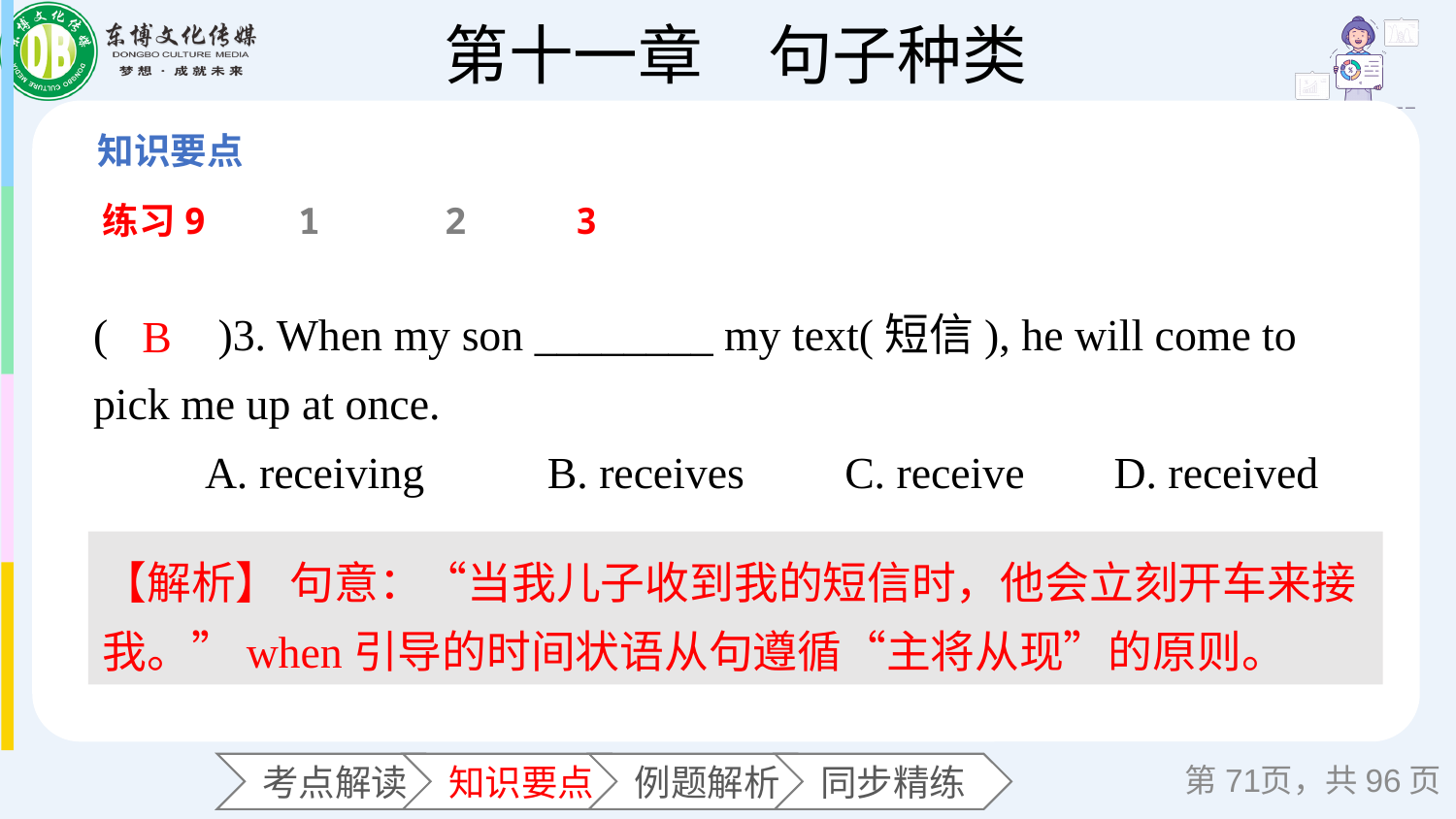

练习9
1
2
3
(　　)3. When my son ________ my text(短信), he will come to pick me up at once.
          A. receiving           B. receives         C. receive        D. received
B
【解析】 句意：“当我儿子收到我的短信时，他会立刻开车来接我。”when引导的时间状语从句遵循“主将从现”的原则。
第71页，共96页